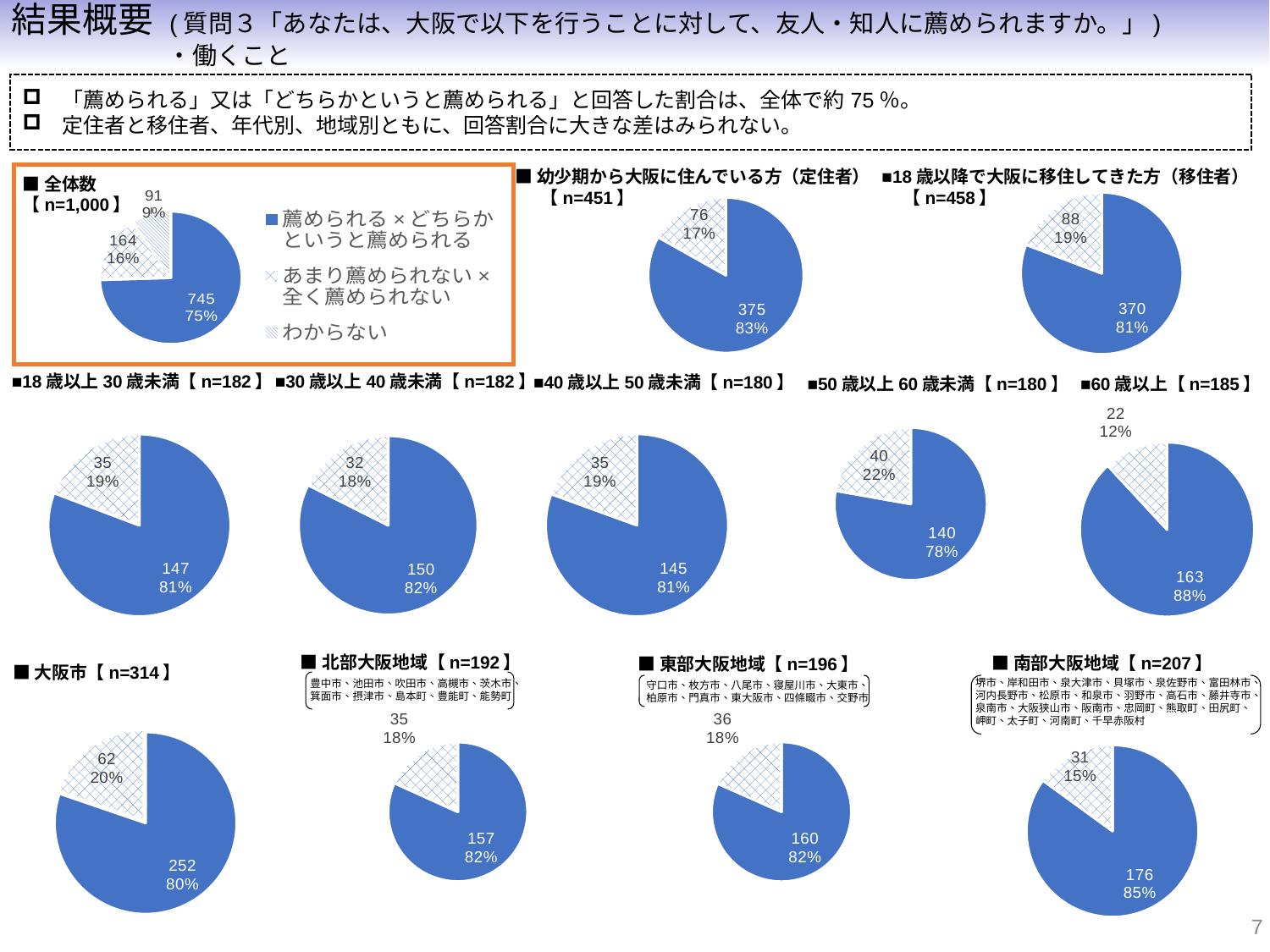

結果概要 (質問３「あなたは、大阪で以下を行うことに対して、友人・知人に薦められますか。」)
　　　　　　　　・働くこと
「薦められる」又は「どちらかというと薦められる」と回答した割合は、全体で約75％。
定住者と移住者、年代別、地域別ともに、回答割合に大きな差はみられない。

### Chart

| Category | 18歳以降で大阪に移住してきた方（移住者） |
|---|---|
| 薦められる×どちらかというと薦められる | 370.0 |
| あまり薦められない×全く薦められない | 88.0 |
■幼少期から大阪に住んでいる方（定住者）
 　【n=451】
■18歳以降で大阪に移住してきた方（移住者）
　 【n=458】

### Chart

| Category | 幼少期から大阪に住んでいる方（定住者） |
|---|---|
| 薦められる×どちらかというと薦められる | 375.0 |
| あまり薦められない×全く薦められない | 76.0 |
■全体数
【n=1,000】

### Chart

| Category | 働く |
|---|---|
| 薦められる×どちらかというと薦められる | 745.0 |
| あまり薦められない×全く薦められない | 164.0 |
| わからない | 91.0 |
■30歳以上40歳未満【n=182】
■18歳以上30歳未満【n=182】
■40歳以上50歳未満【n=180】
■50歳以上60歳未満【n=180】
■60歳以上【n=185】

### Chart

| Category | 50歳以上60歳未満 |
|---|---|
| 薦められる×どちらかというと薦められる | 140.0 |
| あまり薦められない×全く薦められない | 40.0 |

### Chart

| Category | 18歳以上30歳未満 |
|---|---|
| 薦められる×どちらかというと薦められる | 147.0 |
| あまり薦められない×全く薦められない | 35.0 |

### Chart

| Category | 30歳以上40歳未満 |
|---|---|
| 薦められる×どちらかというと薦められる | 150.0 |
| あまり薦められない×全く薦められない | 32.0 |

### Chart

| Category | 40歳以上50歳未満 |
|---|---|
| 薦められる×どちらかというと薦められる | 145.0 |
| あまり薦められない×全く薦められない | 35.0 |

### Chart

| Category | 60歳以上86歳未満 |
|---|---|
| 薦められる×どちらかというと薦められる | 163.0 |
| あまり薦められない×全く薦められない | 22.0 |
■北部大阪地域【n=192】
■南部大阪地域【n=207】
■東部大阪地域【n=196】
■大阪市【n=314】
堺市、岸和田市、泉大津市、貝塚市、泉佐野市、富田林市、
河内長野市、松原市、和泉市、羽野市、高石市、藤井寺市、
泉南市、大阪狭山市、阪南市、忠岡町、熊取町、田尻町、
岬町、太子町、河南町、千早赤阪村
豊中市、池田市、吹田市、高槻市、茨木市、
箕面市、摂津市、島本町、豊能町、能勢町

守口市、枚方市、八尾市、寝屋川市、大東市、
柏原市、門真市、東大阪市、四條畷市、交野市

### Chart

| Category | 大阪市 |
|---|---|
| 薦められる×どちらかというと薦められる | 252.0 |
| あまり薦められない×全く薦められない | 62.0 |

### Chart

| Category | 北部大阪地域 |
|---|---|
| 薦められる×どちらかというと薦められる | 157.0 |
| あまり薦められない×全く薦められない | 35.0 |

### Chart

| Category | 東部大阪地域 |
|---|---|
| 薦められる×どちらかというと薦められる | 160.0 |
| あまり薦められない×全く薦められない | 36.0 |

### Chart

| Category | 南部大阪地域 |
|---|---|
| 薦められる×どちらかというと薦められる | 176.0 |
| あまり薦められない×全く薦められない | 31.0 |
7